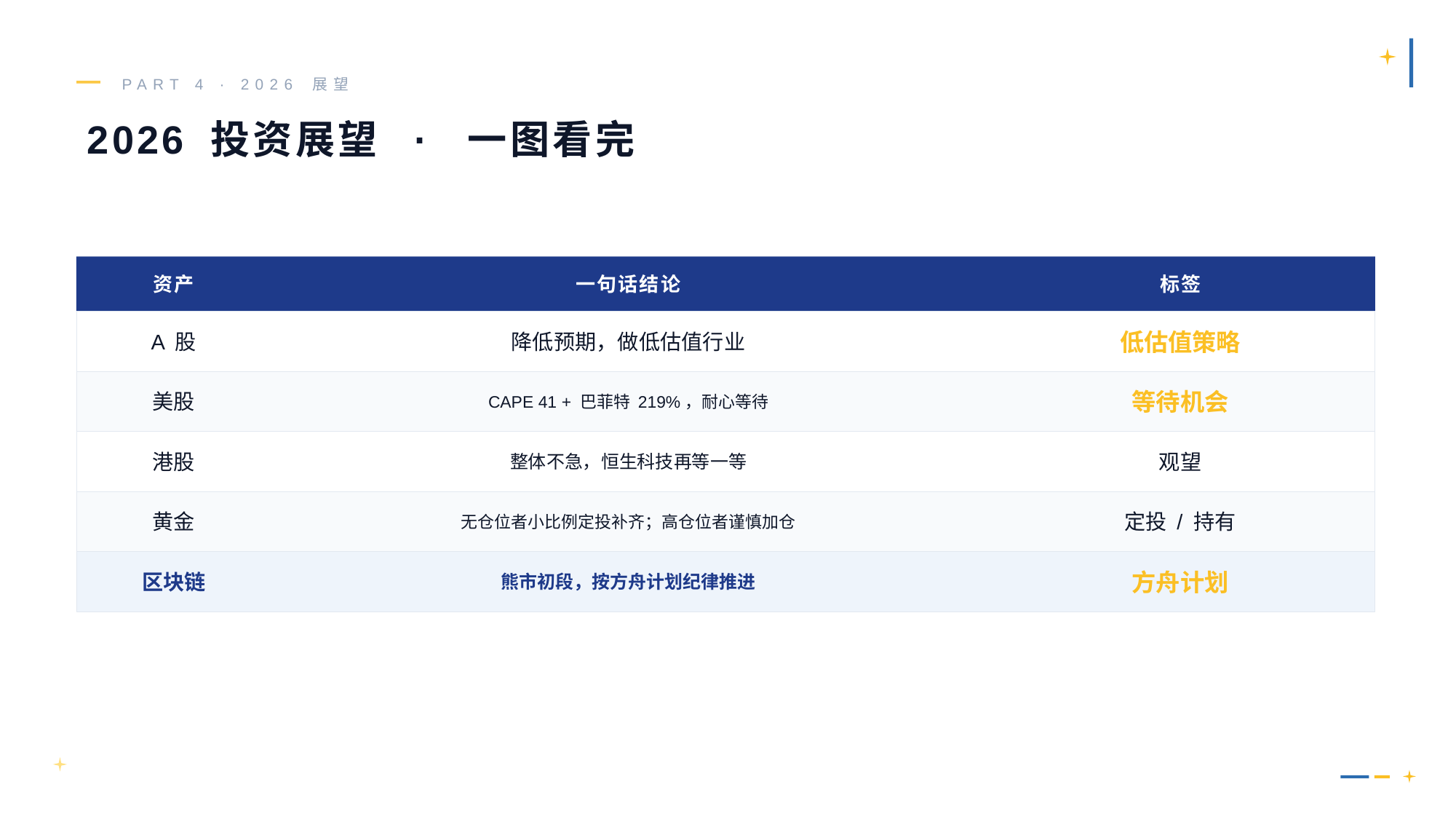

PART 4 · 2026 展望

2026 投资展望  ·  一图看完

资产
一句话结论
标签

A 股
降低预期，做低估值行业
低估值策略

美股
CAPE 41 + 巴菲特 219%，耐心等待
等待机会

港股
整体不急，恒生科技再等一等
观望

黄金
无仓位者小比例定投补齐；高仓位者谨慎加仓
定投 / 持有

区块链
熊市初段，按方舟计划纪律推进
方舟计划